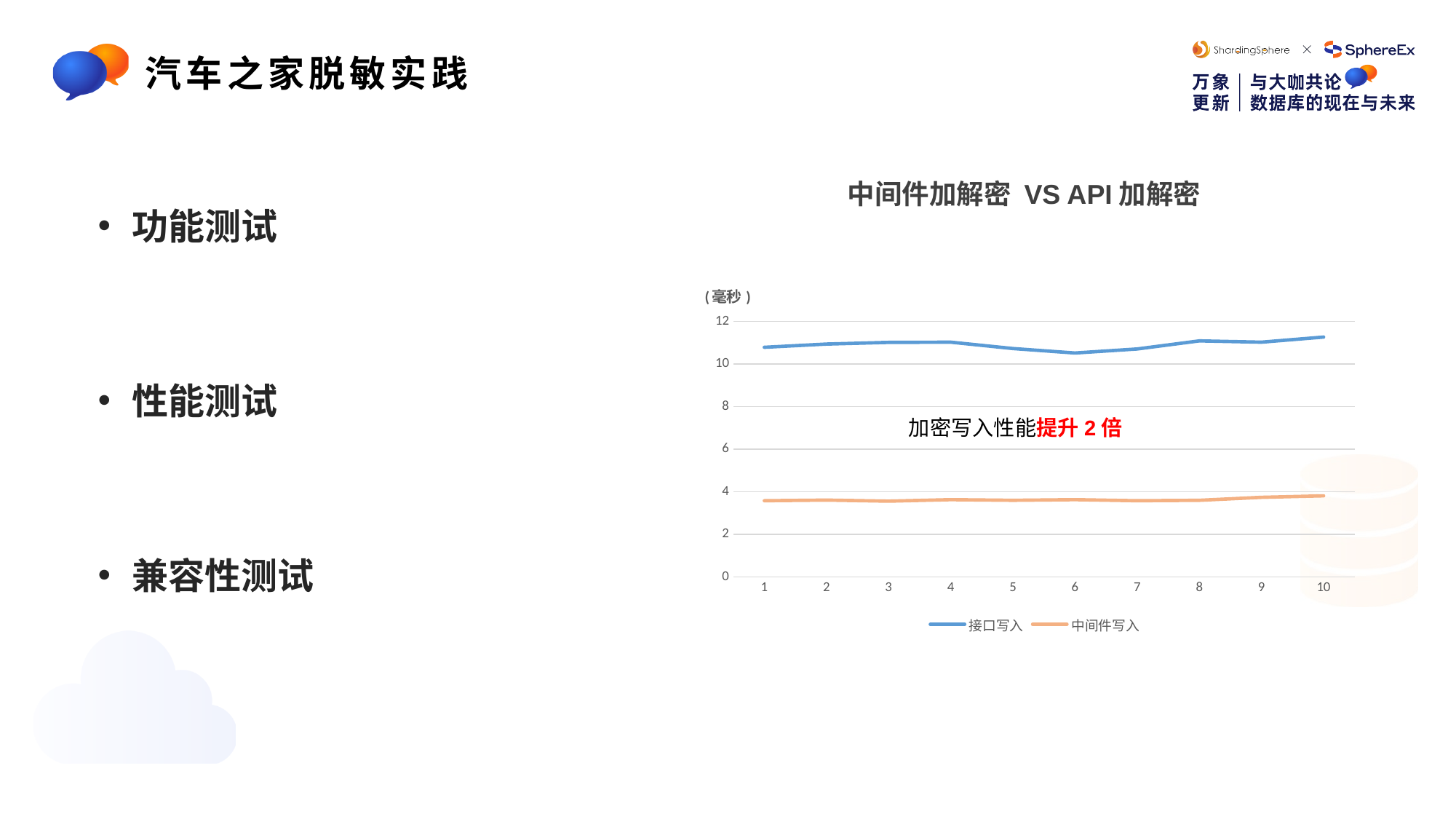

e7d195523061f1c0c2b73831c94a3edc981f60e396d3e182073EE1468018468A7F192AE5E5CD515B6C3125F8AF6E4EE646174E8CF0B46FD19828DCE8CDA3B3A044A74F0E769C5FA8CB87AB6FC303C8BA3785FAC64AF5424764E128FECAE4CC727650C04623638EBB0E38E204334561D5C6A1F0CAD760F6FBB7D9E209A4CCD06739B0CBDF42479AA5F56606813F7B2771
汽车之家脱敏实践
中间件加解密 VS API加解密
功能测试

性能测试

兼容性测试

### Chart: (毫秒)

| Category | 接口写入 | 中间件写入 |
|---|---|---|
加密写入性能提升2倍